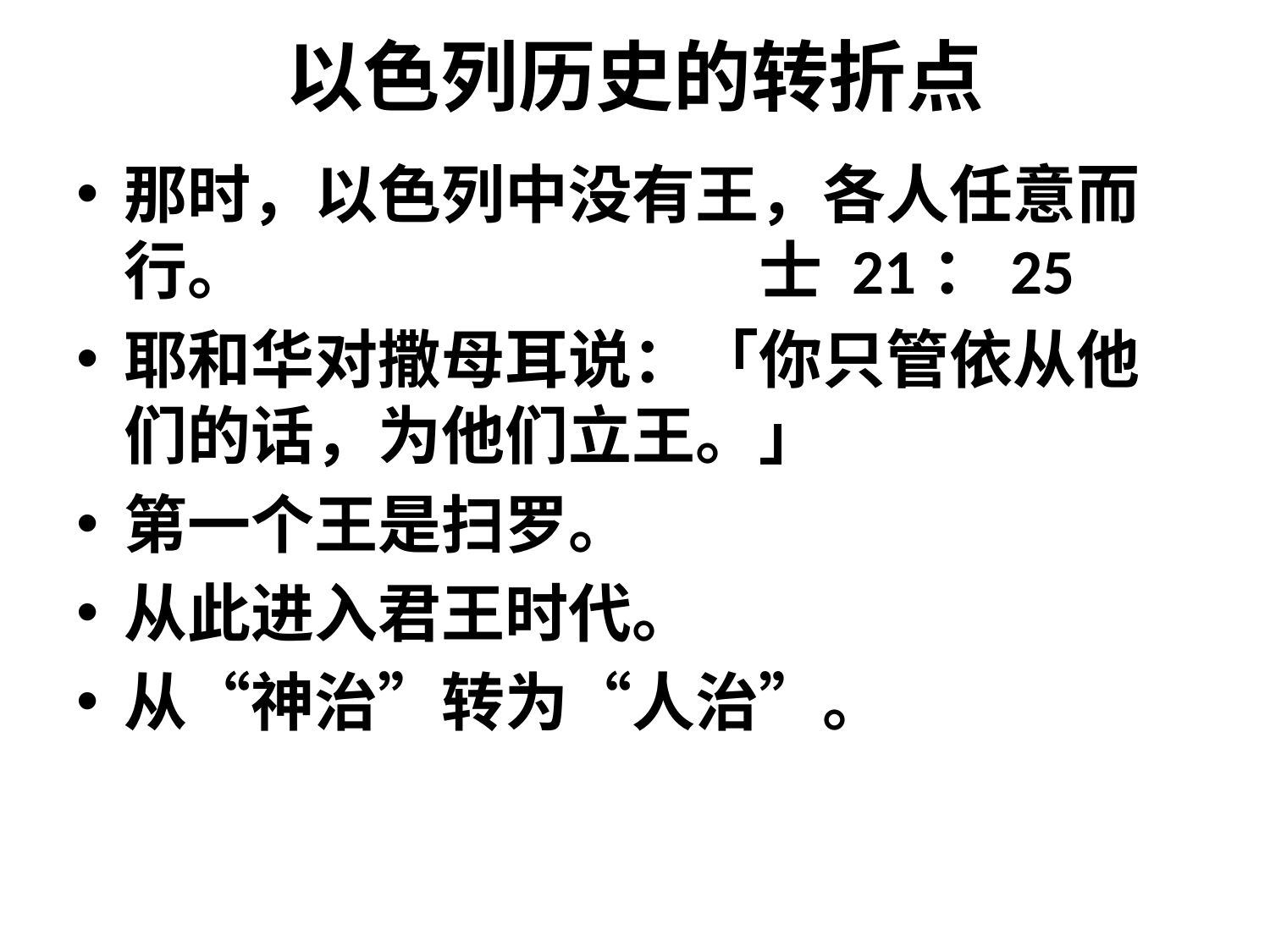

# 以色列历史的转折点
那时，以色列中没有王，各人任意而行。				士 21：25
耶和华对撒母耳说：「你只管依从他们的话，为他们立王。」
第一个王是扫罗。
从此进入君王时代。
从“神治”转为“人治”。